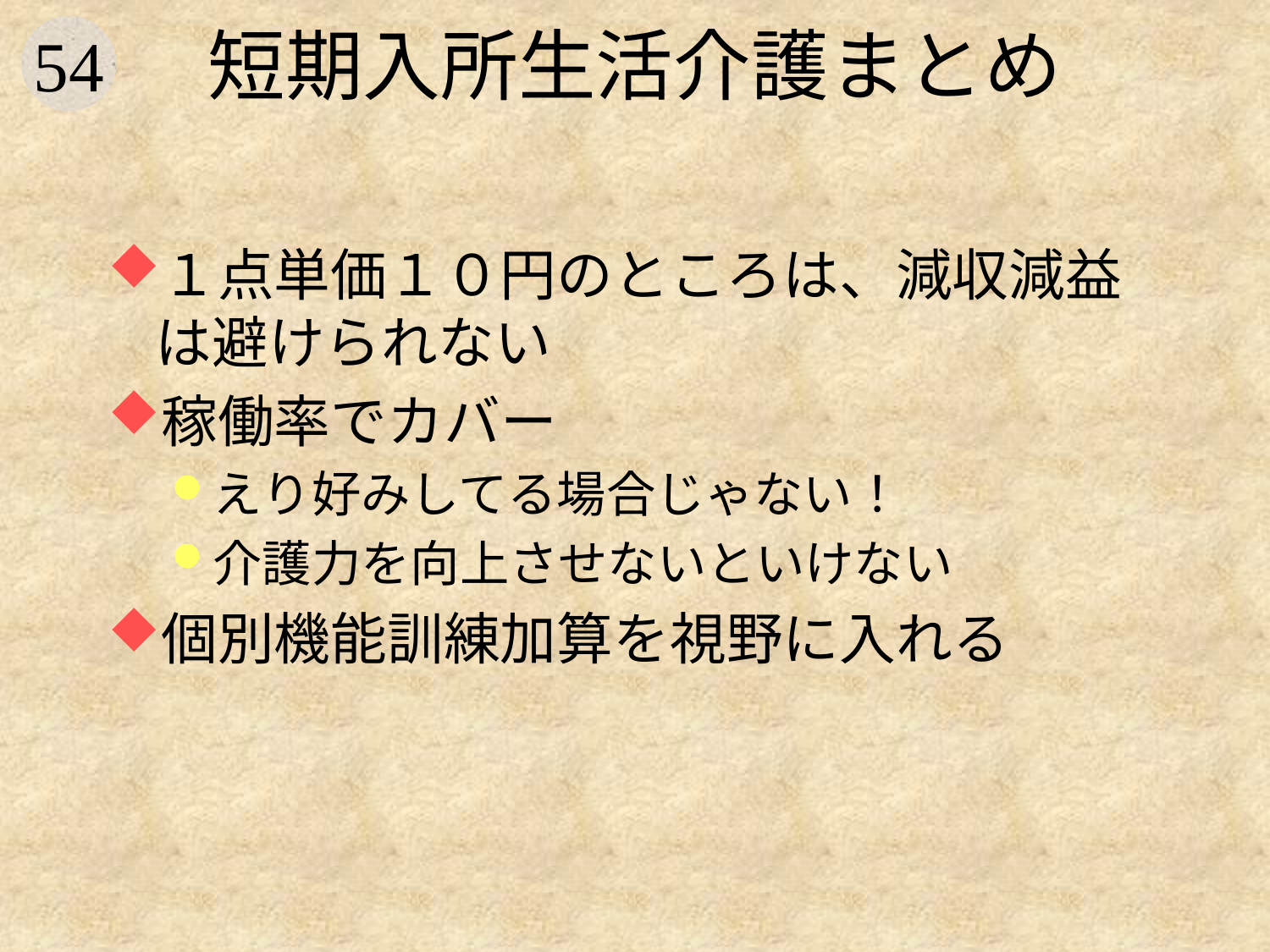

# 短期入所生活介護まとめ
１点単価１０円のところは、減収減益は避けられない
稼働率でカバー
えり好みしてる場合じゃない！
介護力を向上させないといけない
個別機能訓練加算を視野に入れる